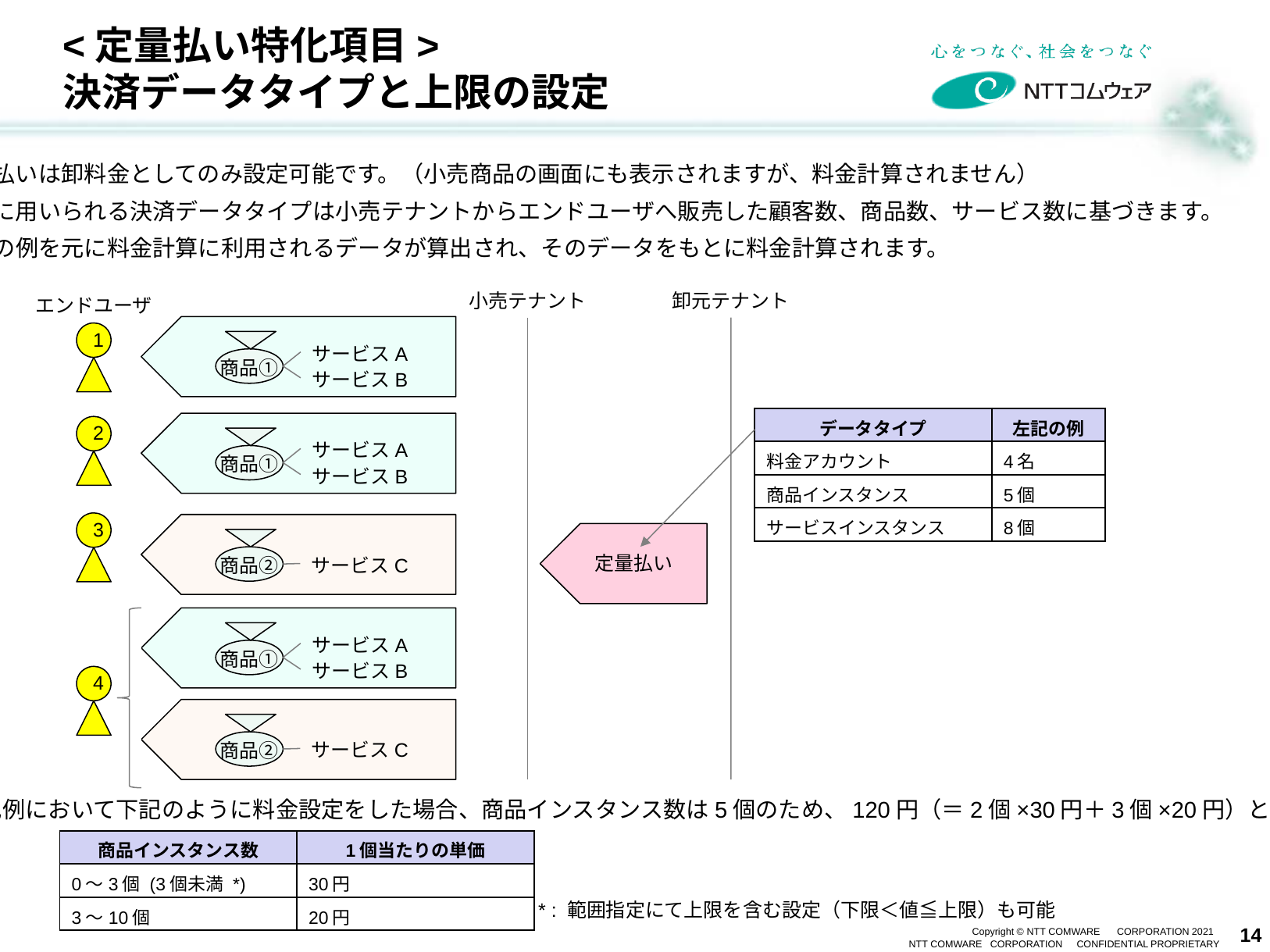

# <定量払い特化項目> 決済データタイプと上限の設定
定量払いは卸料金としてのみ設定可能です。（小売商品の画面にも表示されますが、料金計算されません）
計算に用いられる決済データタイプは小売テナントからエンドユーザへ販売した顧客数、商品数、サービス数に基づきます。
下記の例を元に料金計算に利用されるデータが算出され、そのデータをもとに料金計算されます。
卸元テナント
小売テナント
エンドユーザ

1

商品①
サービスA
サービスB
| データタイプ | 左記の例 |
| --- | --- |
| 料金アカウント | 4名 |
| 商品インスタンス | 5個 |
| サービスインスタンス | 8個 |

2

商品①
サービスA
サービスB
3

定量払い

商品②
サービスC

商品①
サービスA
サービスB
4

商品②
サービスC
上記例において下記のように料金設定をした場合、商品インスタンス数は5個のため、120円（＝2個×30円＋3個×20円）となります
| 商品インスタンス数 | 1個当たりの単価 |
| --- | --- |
| 0～3個 (3個未満 \*) | 30円 |
| 3～10個 | 20円 |
* : 範囲指定にて上限を含む設定（下限＜値≦上限）も可能